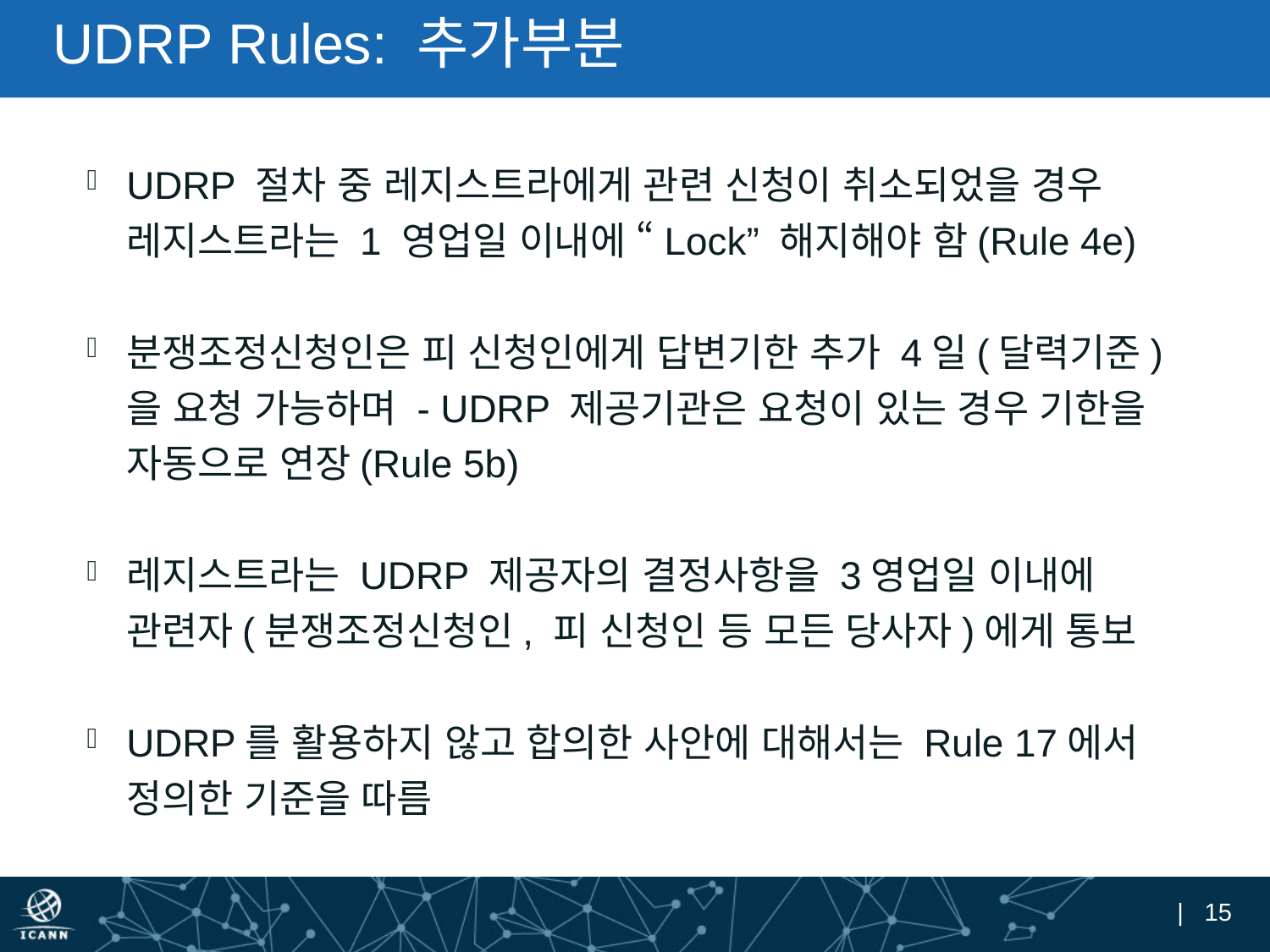

# UDRP Rules: 추가부분

UDRP 절차 중 레지스트라에게 관련 신청이 취소되었을 경우 레지스트라는 1 영업일 이내에 “Lock” 해지해야 함(Rule 4e)

분쟁조정신청인은 피 신청인에게 답변기한 추가 4일(달력기준)을 요청 가능하며 - UDRP 제공기관은 요청이 있는 경우 기한을 자동으로 연장(Rule 5b)

레지스트라는 UDRP 제공자의 결정사항을 3영업일 이내에 관련자(분쟁조정신청인, 피 신청인 등 모든 당사자)에게 통보

UDRP를 활용하지 않고 합의한 사안에 대해서는 Rule 17에서 정의한 기준을 따름